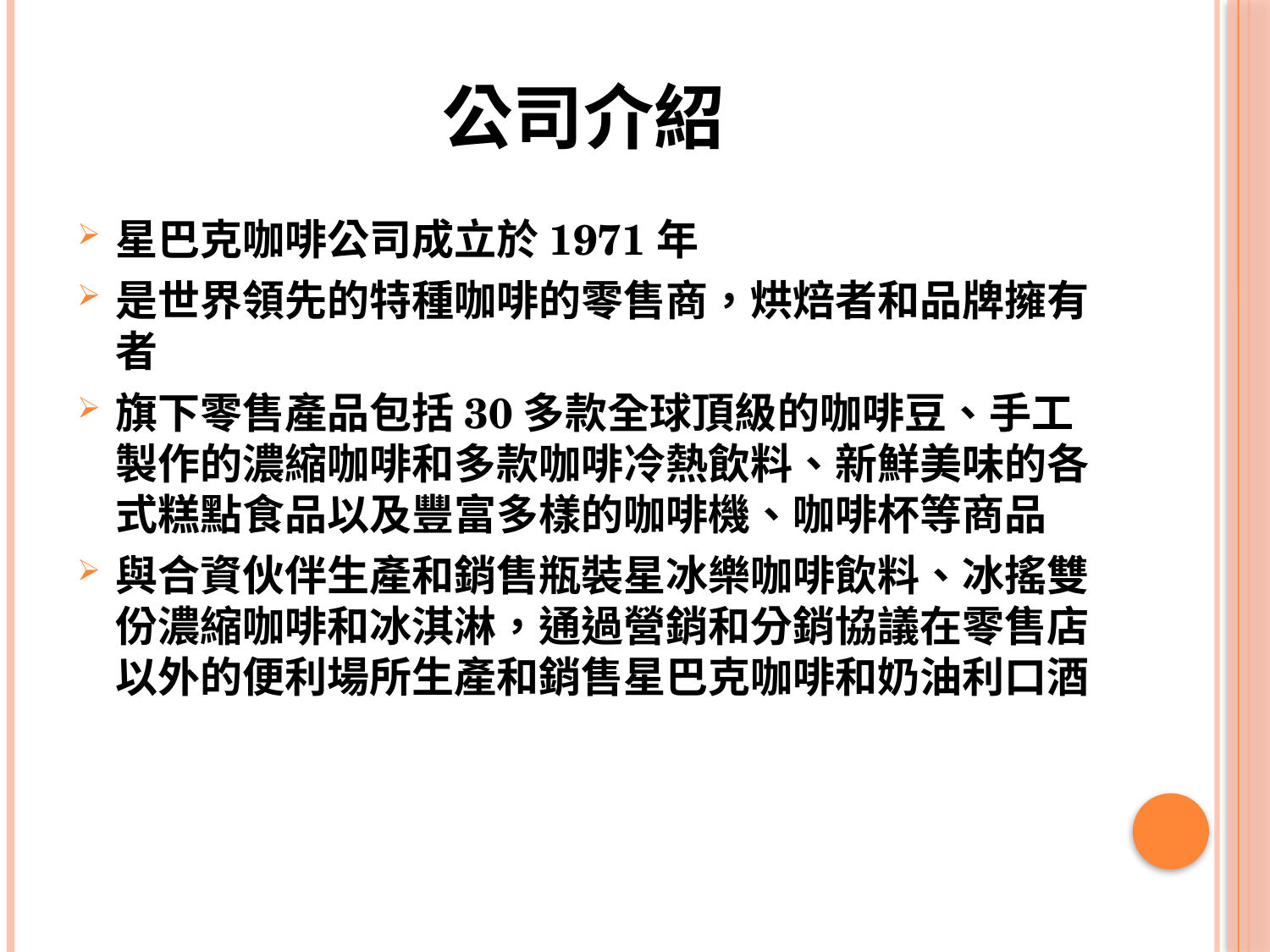

# 公司介紹
星巴克咖啡公司成立於1971年
是世界領先的特種咖啡的零售商，烘焙者和品牌擁有者
旗下零售產品包括30多款全球頂級的咖啡豆、手工製作的濃縮咖啡和多款咖啡冷熱飲料、新鮮美味的各式糕點食品以及豐富多樣的咖啡機、咖啡杯等商品
與合資伙伴生產和銷售瓶裝星冰樂咖啡飲料、冰搖雙份濃縮咖啡和冰淇淋，通過營銷和分銷協議在零售店以外的便利場所生產和銷售星巴克咖啡和奶油利口酒